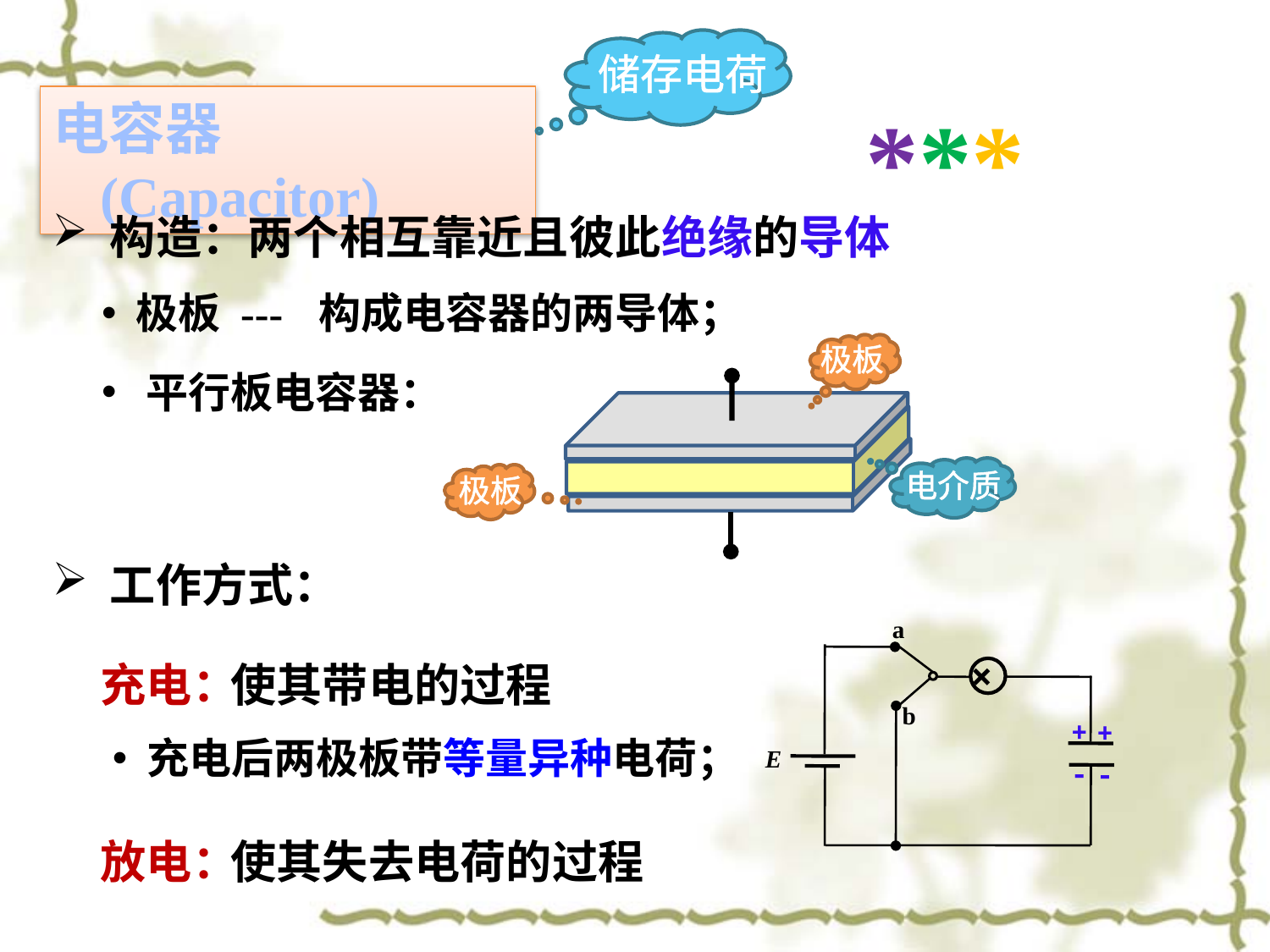

储存电荷
***
电容器 (Capacitor)
 构造：两个相互靠近且彼此绝缘的导体
 极板 --- 构成电容器的两导体；
极板

  平行板电容器：

电介质
极板

 工作方式：
a
×

b
E
充电：
使其带电的过程
+
+
-
-
 充电后两极板带等量异种电荷；
放电：
使其失去电荷的过程